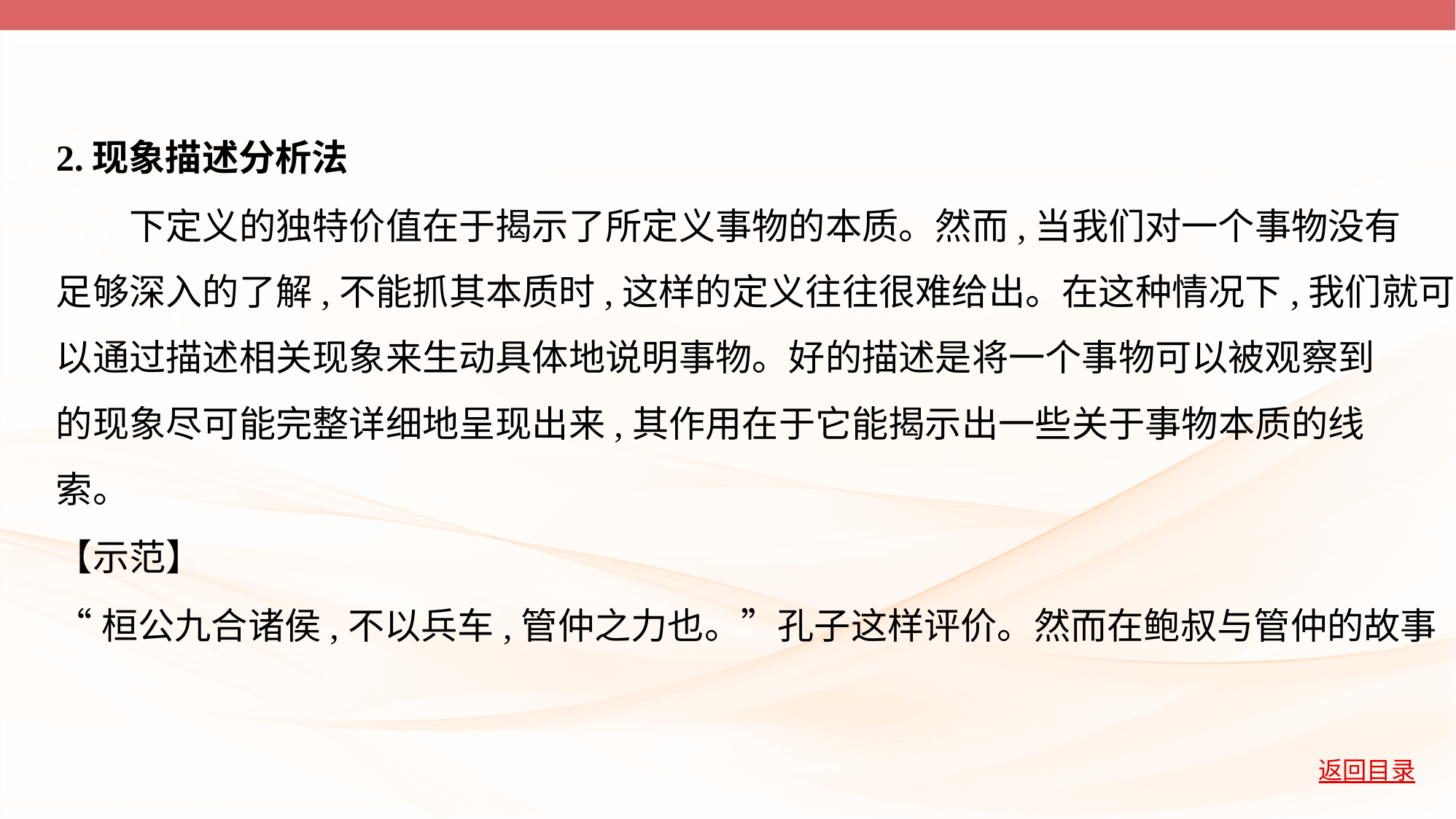

2.现象描述分析法
　　下定义的独特价值在于揭示了所定义事物的本质。然而,当我们对一个事物没有
足够深入的了解,不能抓其本质时,这样的定义往往很难给出。在这种情况下,我们就可
以通过描述相关现象来生动具体地说明事物。好的描述是将一个事物可以被观察到
的现象尽可能完整详细地呈现出来,其作用在于它能揭示出一些关于事物本质的线
索。
【示范】
“桓公九合诸侯,不以兵车,管仲之力也。”孔子这样评价。然而在鲍叔与管仲的故事